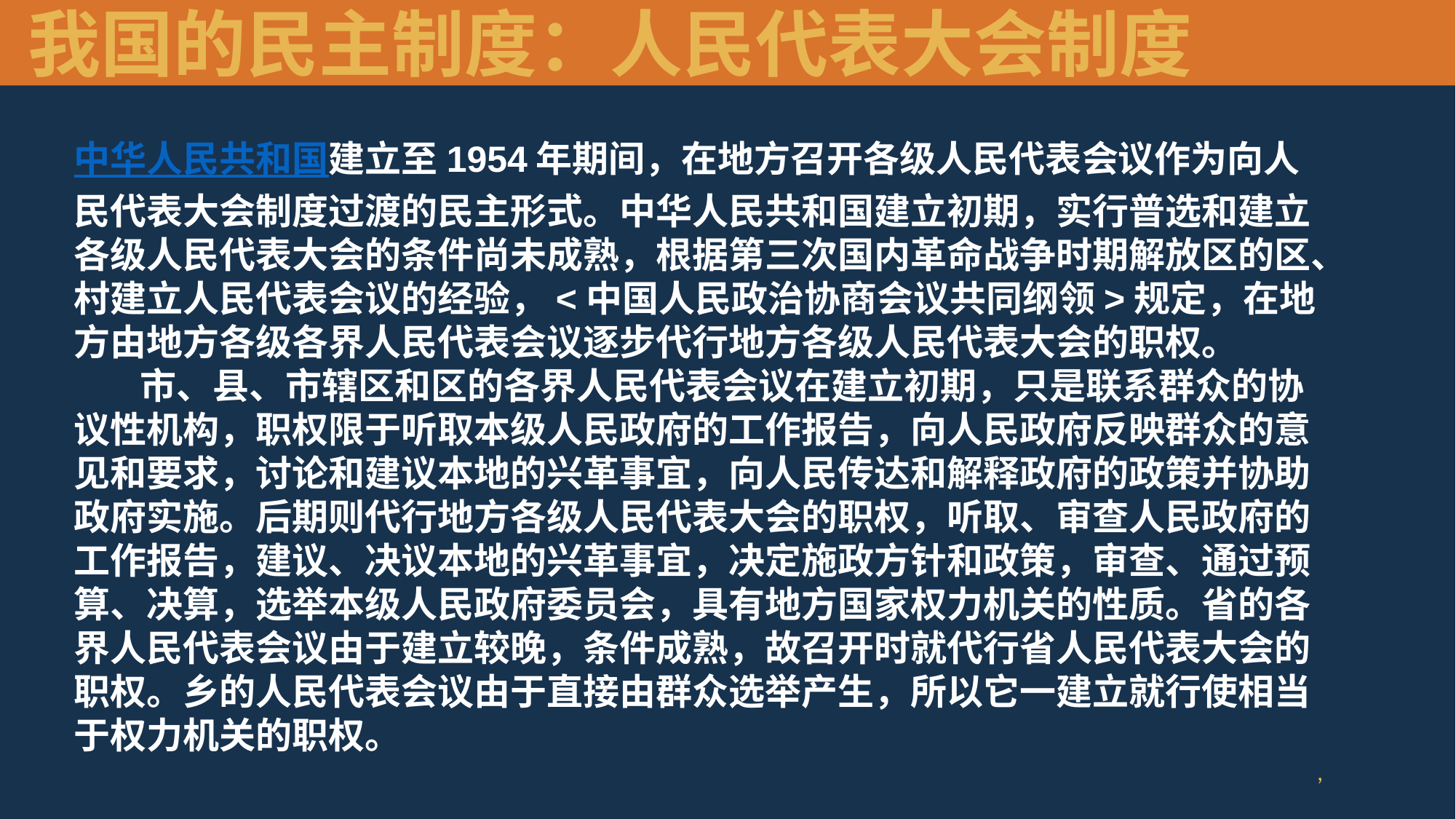

我国的民主制度：人民代表大会制度
中华人民共和国建立至1954年期间，在地方召开各级人民代表会议作为向人民代表大会制度过渡的民主形式。中华人民共和国建立初期，实行普选和建立各级人民代表大会的条件尚未成熟，根据第三次国内革命战争时期解放区的区、村建立人民代表会议的经验，<中国人民政治协商会议共同纲领>规定，在地方由地方各级各界人民代表会议逐步代行地方各级人民代表大会的职权。
       市、县、市辖区和区的各界人民代表会议在建立初期，只是联系群众的协议性机构，职权限于听取本级人民政府的工作报告，向人民政府反映群众的意见和要求，讨论和建议本地的兴革事宜，向人民传达和解释政府的政策并协助政府实施。后期则代行地方各级人民代表大会的职权，听取、审查人民政府的工作报告，建议、决议本地的兴革事宜，决定施政方针和政策，审查、通过预算、决算，选举本级人民政府委员会，具有地方国家权力机关的性质。省的各界人民代表会议由于建立较晚，条件成熟，故召开时就代行省人民代表大会的职权。乡的人民代表会议由于直接由群众选举产生，所以它一建立就行使相当于权力机关的职权。
,